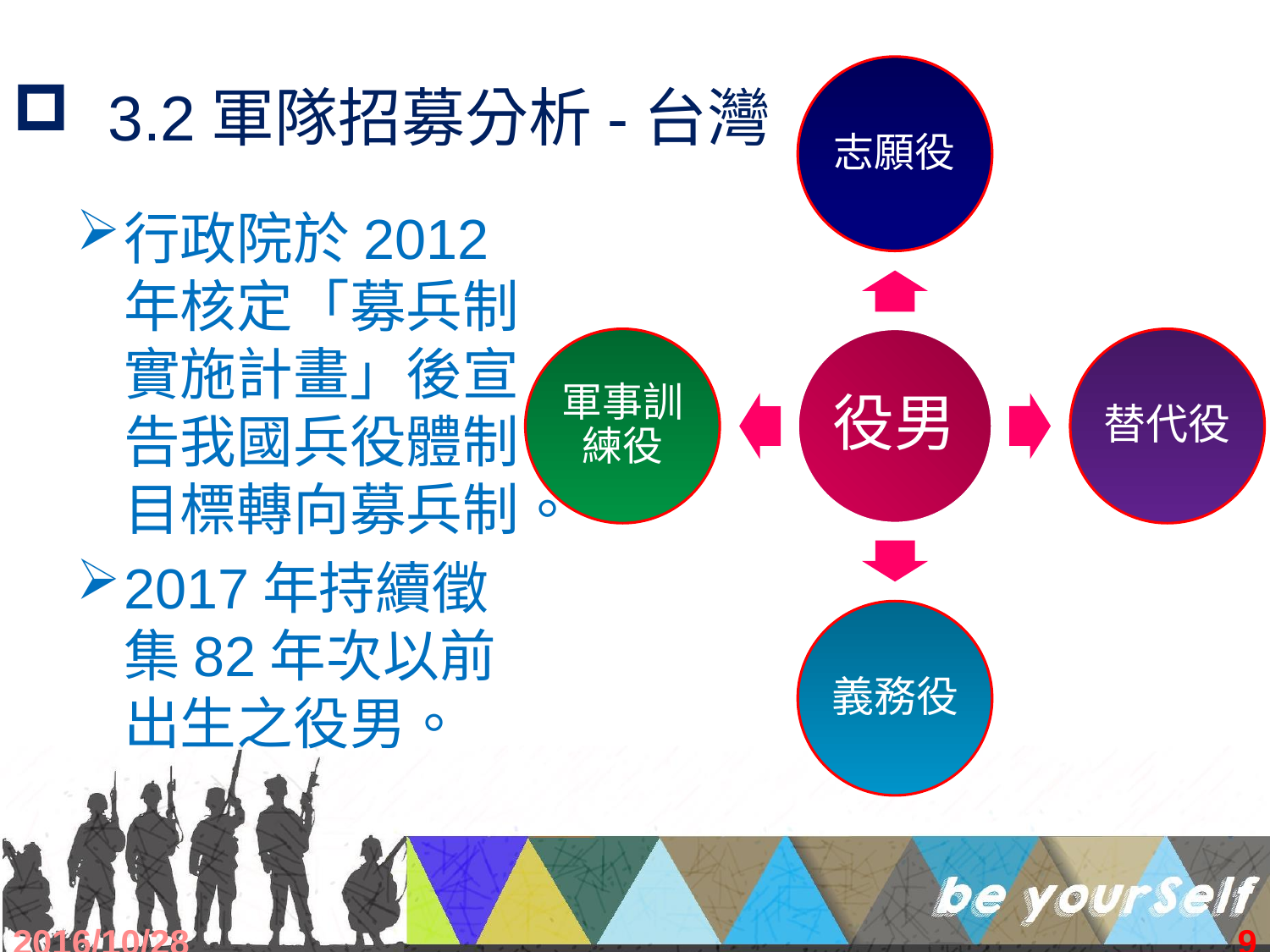

役男

志願役

替代役

義務役

軍事訓練役
# 3.2軍隊招募分析-台灣
行政院於2012年核定「募兵制實施計畫」後宣告我國兵役體制目標轉向募兵制。
2017年持續徵集82年次以前出生之役男。
2016/10/28
9